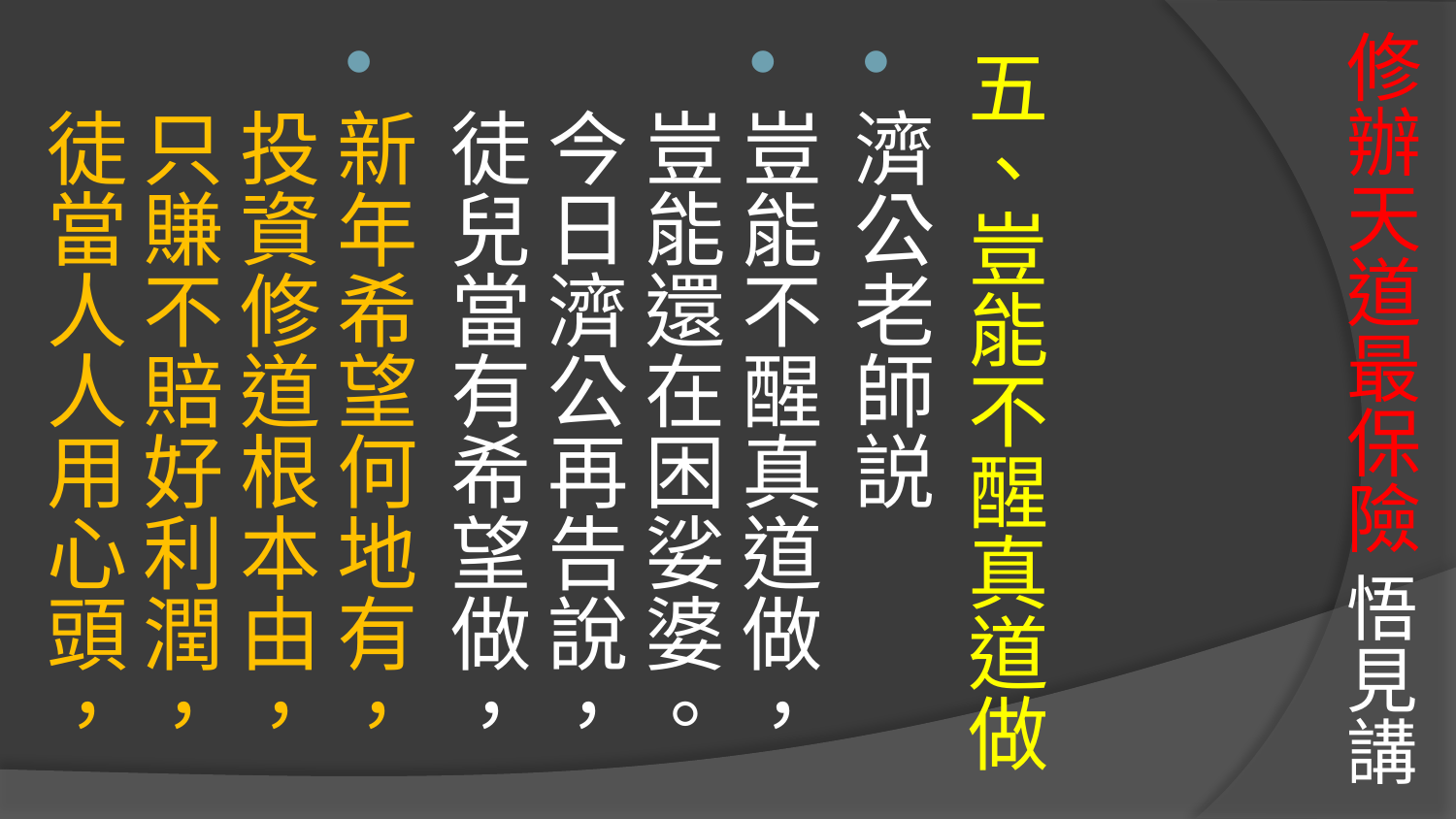

# 修辦天道最保險 悟見講
五、豈能不醒真道做
濟公老師説
豈能不醒真道做，豈能還在困娑婆。
今日濟公再告說，徒兒當有希望做，
新年希望何地有，投資修道根本由，
只賺不賠好利潤，徒當人人用心頭，